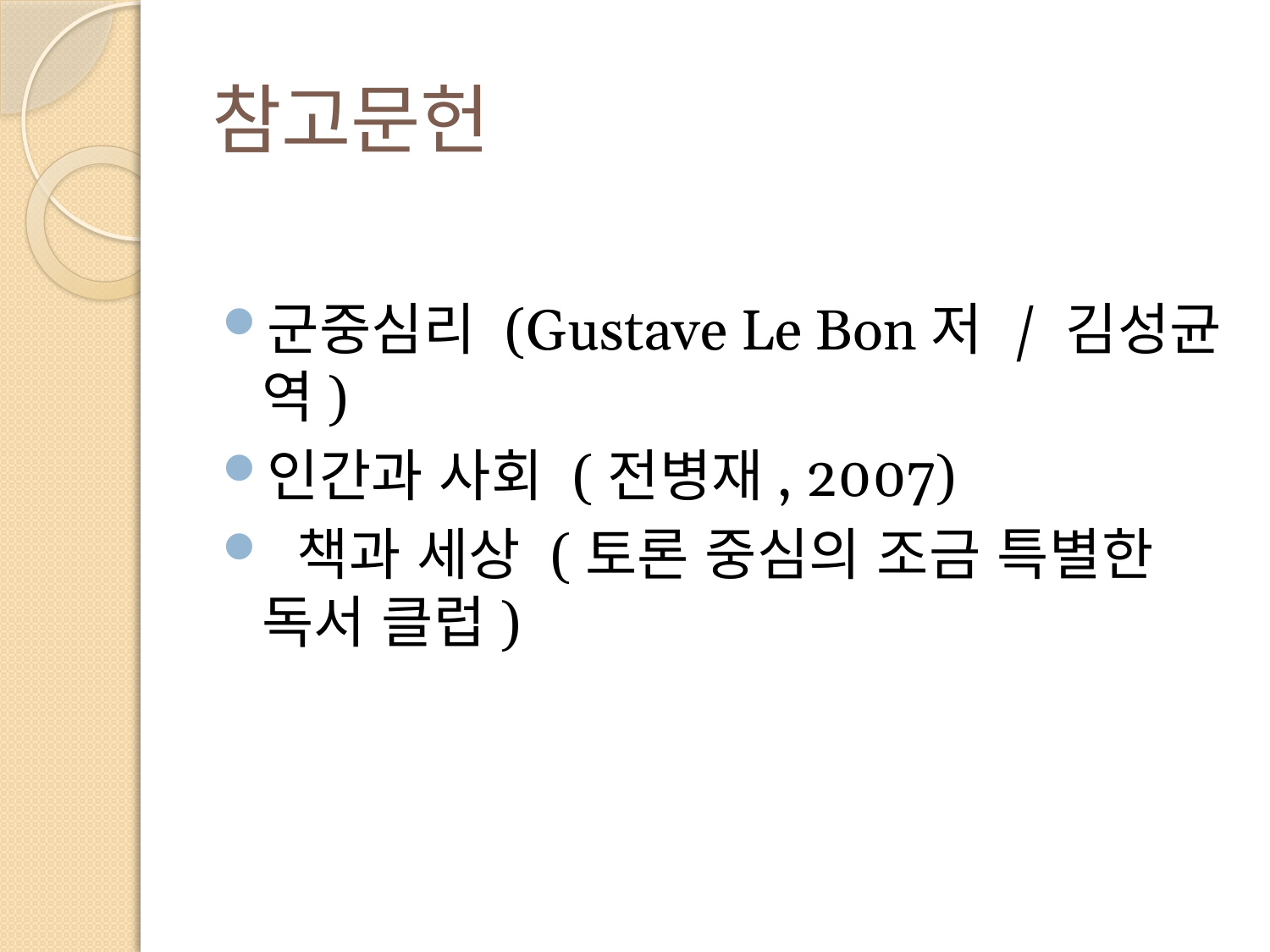

# 참고문헌
군중심리 (Gustave Le Bon저 / 김성균 역)
인간과 사회 (전병재, 2007)
 책과 세상 (토론 중심의 조금 특별한 독서 클럽)